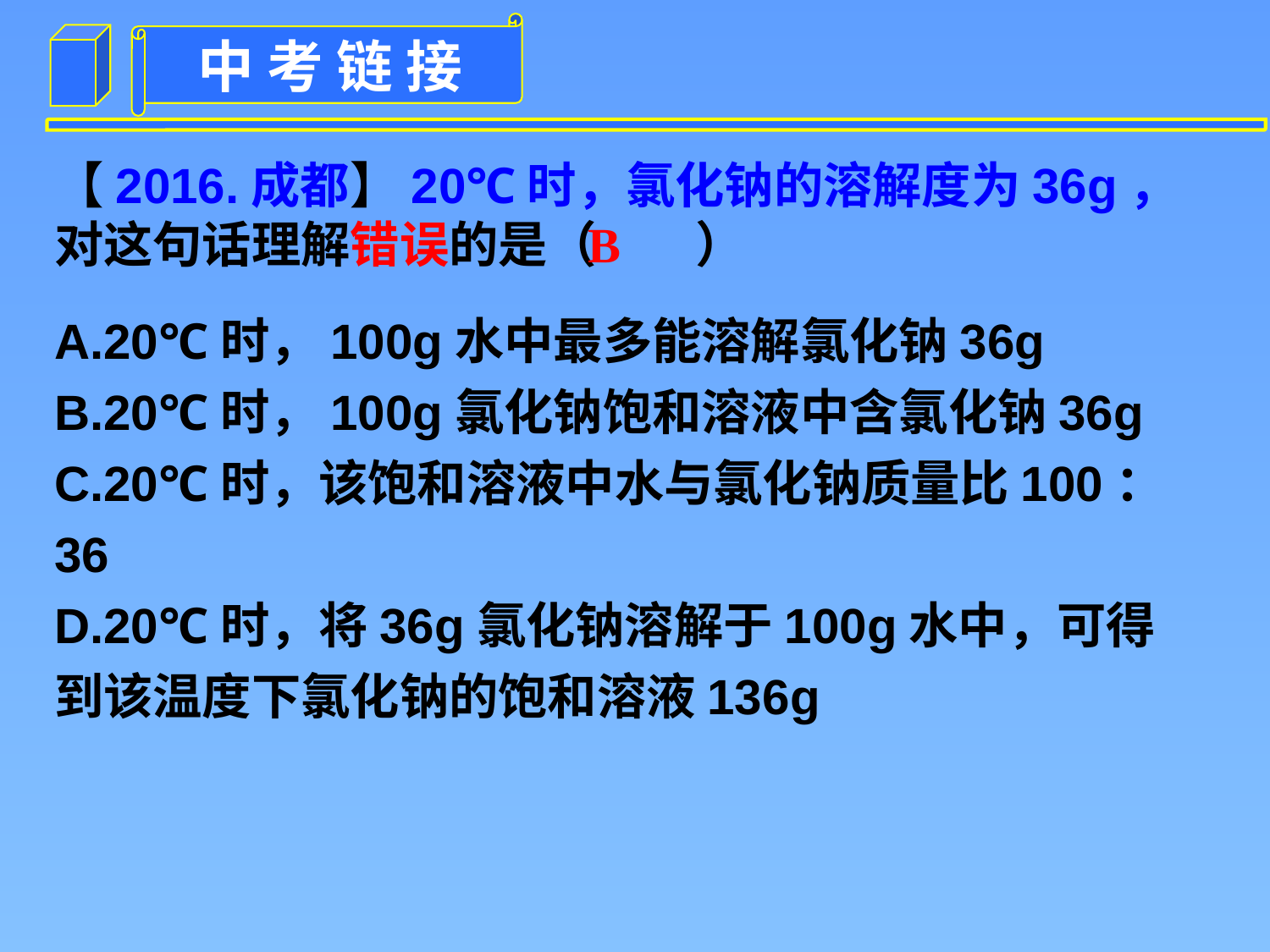

【2016.成都】20℃时，氯化钠的溶解度为36g，对这句话理解错误的是（　　）

A.20℃时，100g水中最多能溶解氯化钠36g
B.20℃时，100g氯化钠饱和溶液中含氯化钠36g C.20℃时，该饱和溶液中水与氯化钠质量比100：36
D.20℃时，将36g氯化钠溶解于100g水中，可得到该温度下氯化钠的饱和溶液136g
B